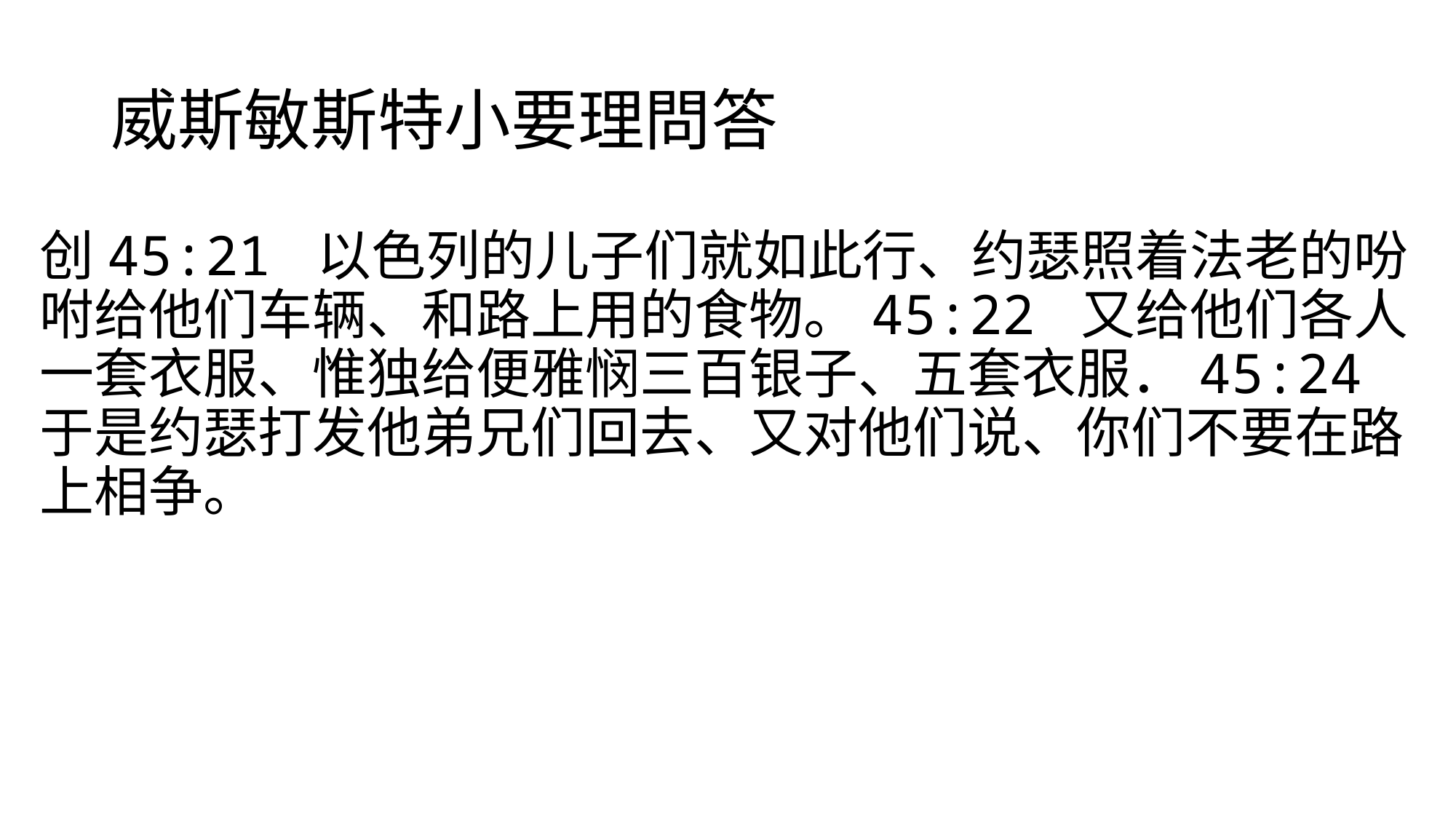

# 威斯敏斯特小要理問答
创45:21 以色列的儿子们就如此行、约瑟照着法老的吩咐给他们车辆、和路上用的食物。45:22 又给他们各人一套衣服、惟独给便雅悯三百银子、五套衣服．45:24 于是约瑟打发他弟兄们回去、又对他们说、你们不要在路上相争。